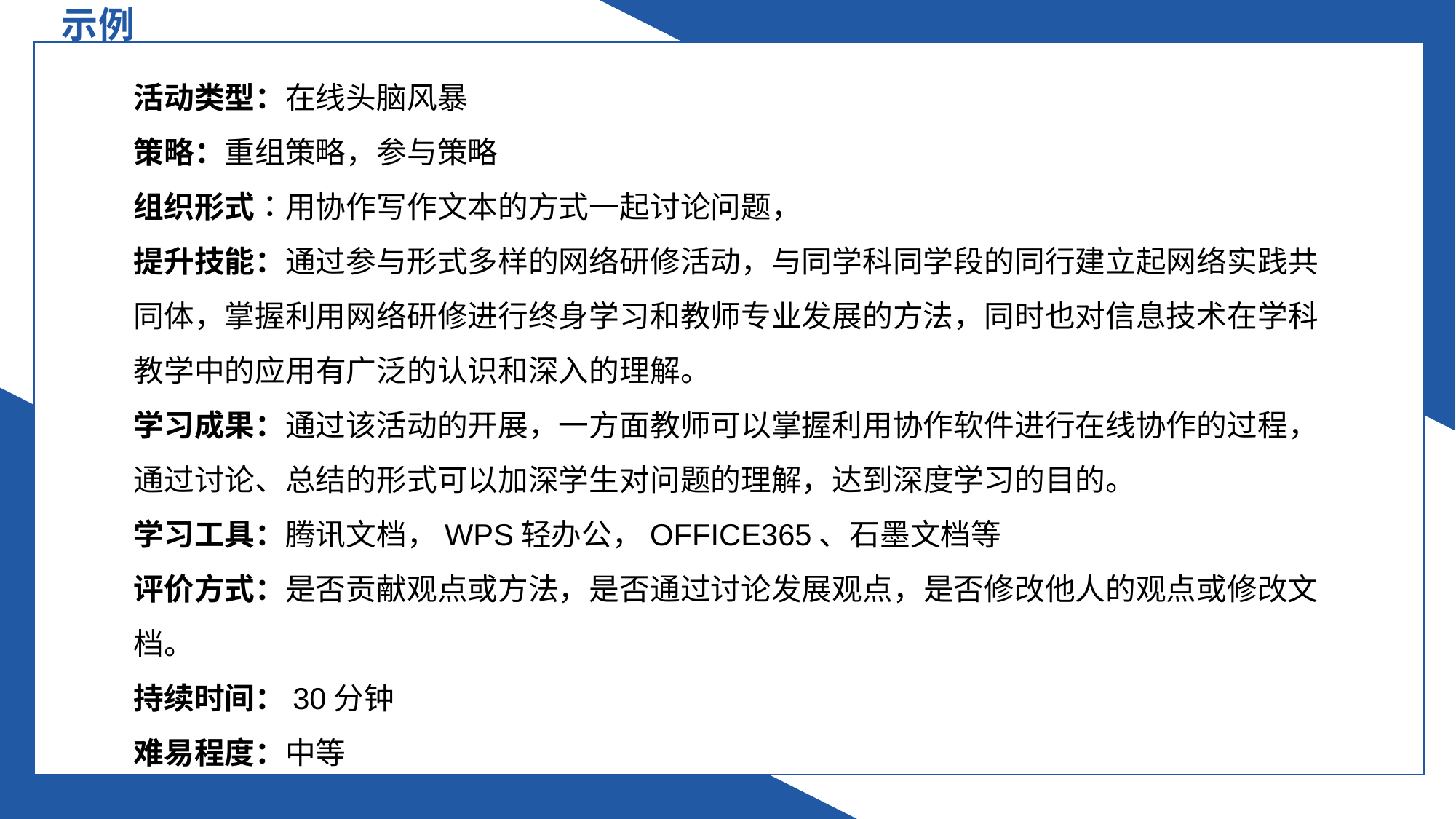

示例

活动类型：在线头脑风暴
策略：重组策略，参与策略
组织形式︰用协作写作文本的方式一起讨论问题，
提升技能：通过参与形式多样的网络研修活动，与同学科同学段的同行建立起网络实践共同体，掌握利用网络研修进行终身学习和教师专业发展的方法，同时也对信息技术在学科教学中的应用有广泛的认识和深入的理解。
学习成果：通过该活动的开展，一方面教师可以掌握利用协作软件进行在线协作的过程，通过讨论、总结的形式可以加深学生对问题的理解，达到深度学习的目的。
学习工具：腾讯文档，WPS轻办公，OFFICE365、石墨文档等
评价方式：是否贡献观点或方法，是否通过讨论发展观点，是否修改他人的观点或修改文档。
持续时间：30分钟
难易程度：中等

通过异步在线学习活动进行交互
在同步教学中组织互动
学习材料中交互的设计